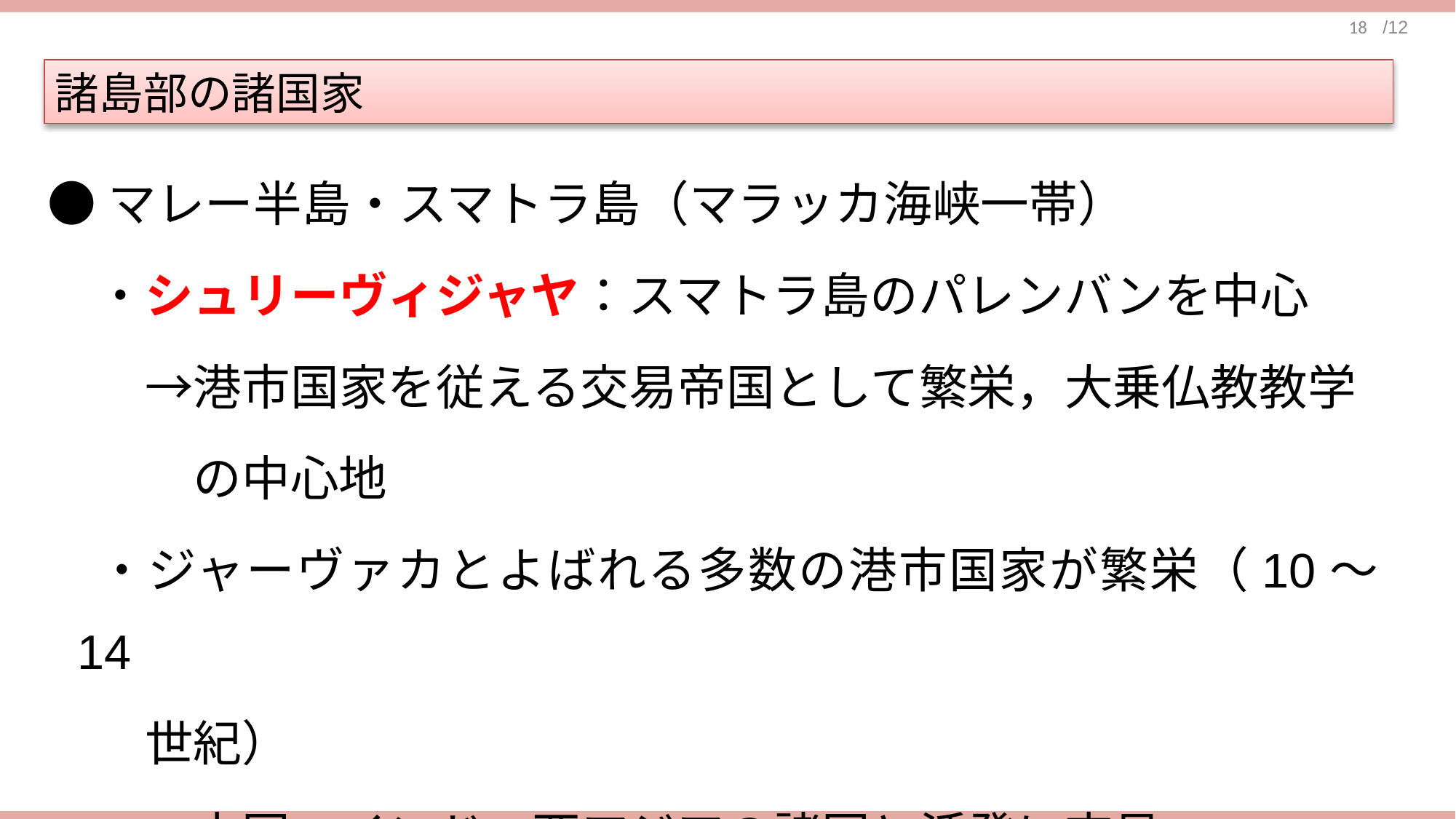

諸島部の諸国家
●マレー半島・スマトラ島（マラッカ海峡一帯）
　・シュリーヴィジャヤ：スマトラ島のパレンバンを中心
　　→港市国家を従える交易帝国として繁栄，大乗仏教教学
　　　の中心地
　・ジャーヴァカとよばれる多数の港市国家が繁栄（10～14
　　世紀）
　　→中国，インド，西アジアの諸国と活発に交易